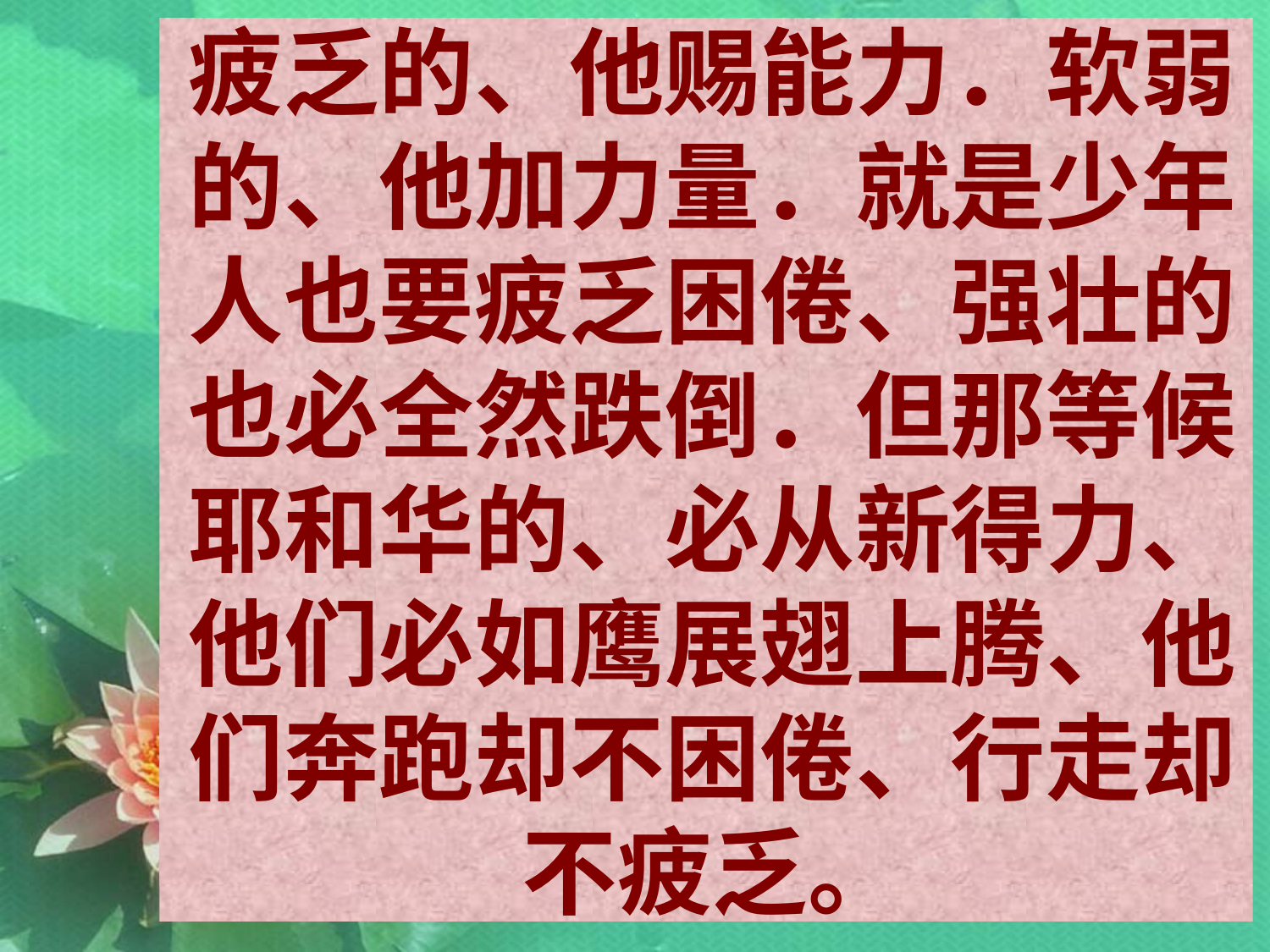

疲乏的、他赐能力．软弱的、他加力量．就是少年人也要疲乏困倦、强壮的也必全然跌倒．但那等候耶和华的、必从新得力、他们必如鹰展翅上腾、他们奔跑却不困倦、行走却不疲乏。